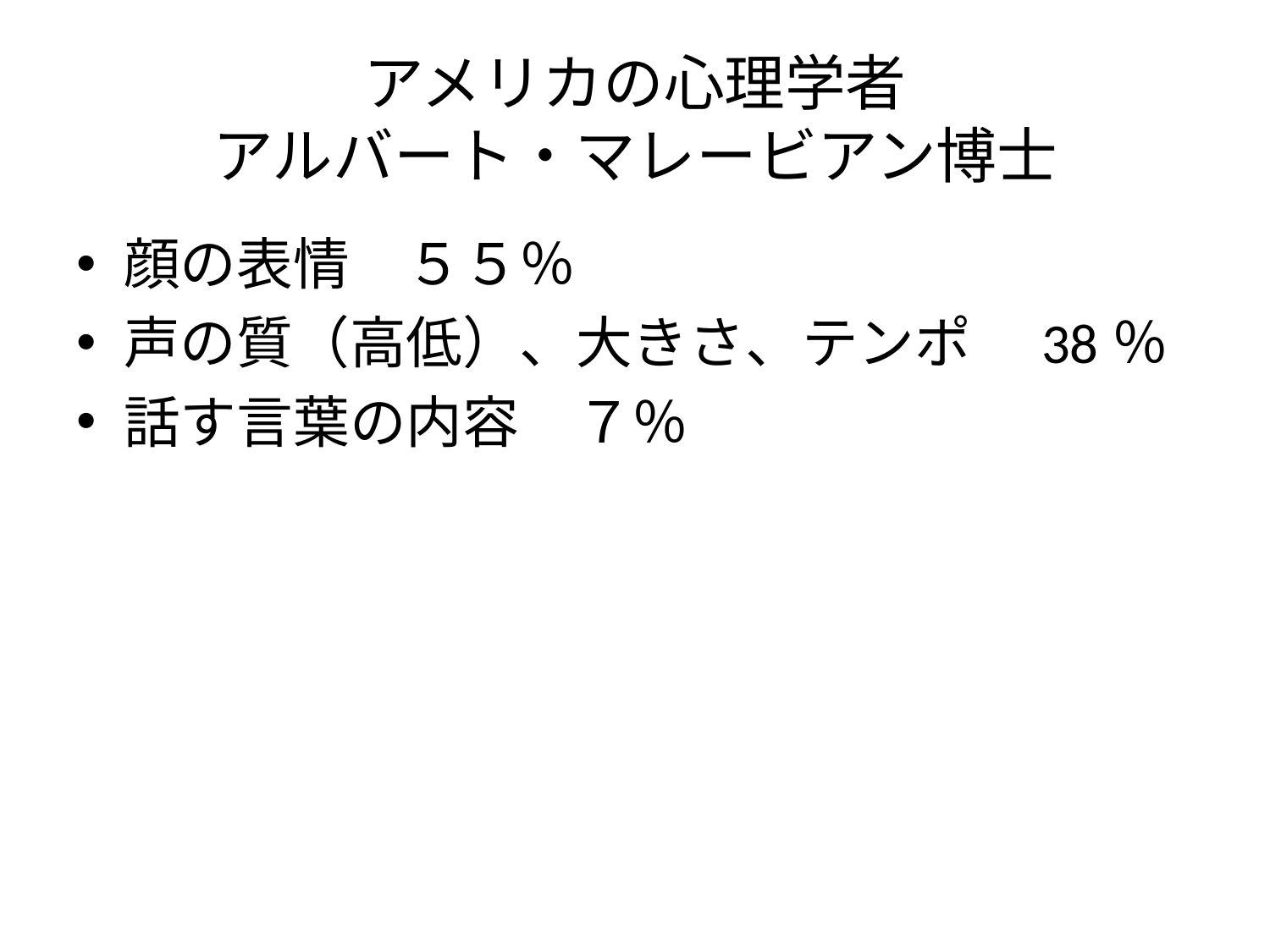

# アメリカの心理学者 アルバート・マレービアン博士
顔の表情　５５％
声の質（高低）、大きさ、テンポ　38％
話す言葉の内容　７％